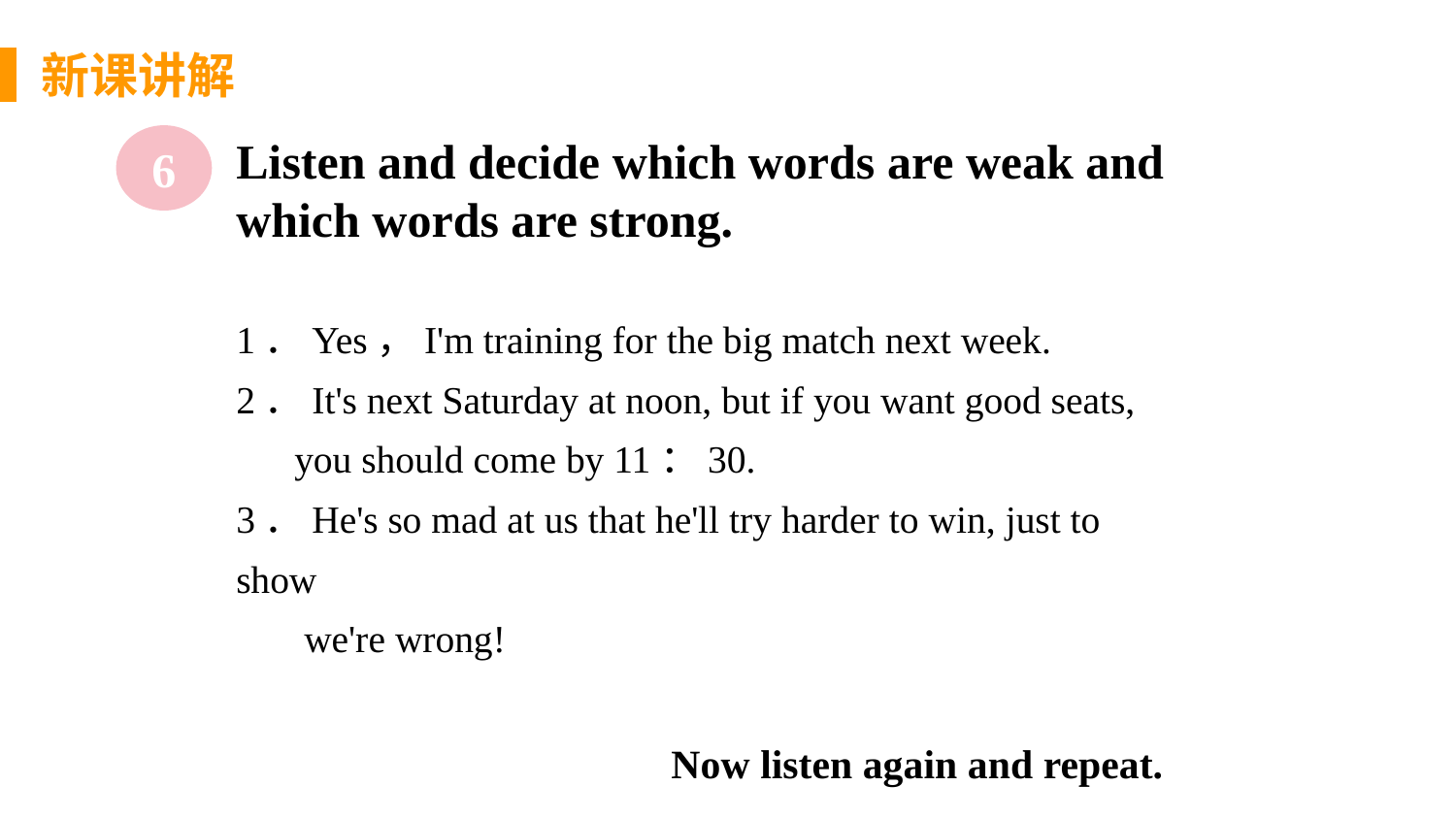

新课讲解

6
Listen and decide which words are weak and which words are strong.
1．Yes，I'm training for the big match next week.
2．It's next Saturday at noon, but if you want good seats,
      you should come by 11：30.
3．He's so mad at us that he'll try harder to win, just to show
       we're wrong!

Now listen again and repeat.